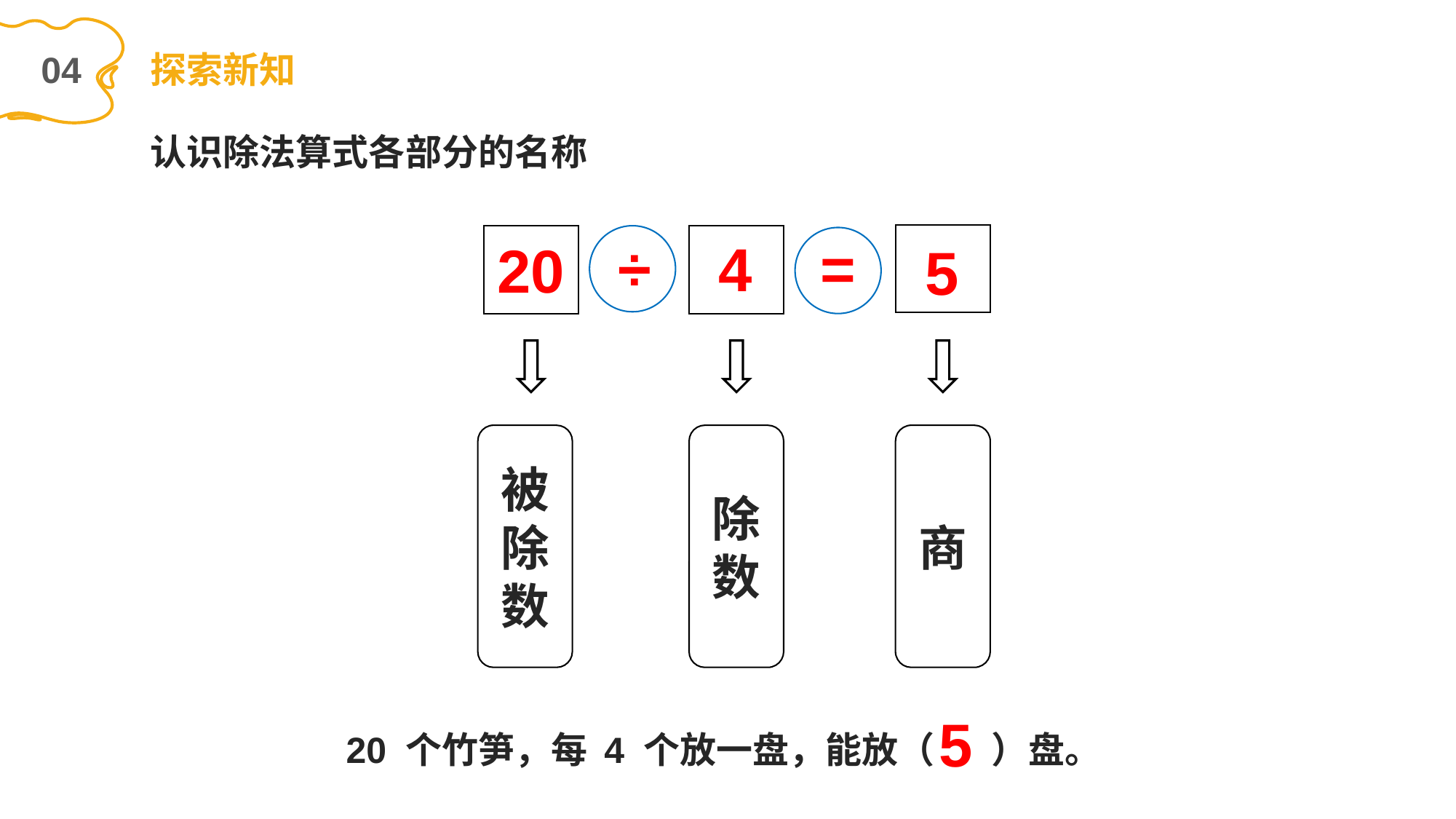

04
探索新知
认识除法算式各部分的名称

÷
=
4
20
5

被除数
除数
商
5
20 个竹笋，每 4 个放一盘，能放（       ）盘。